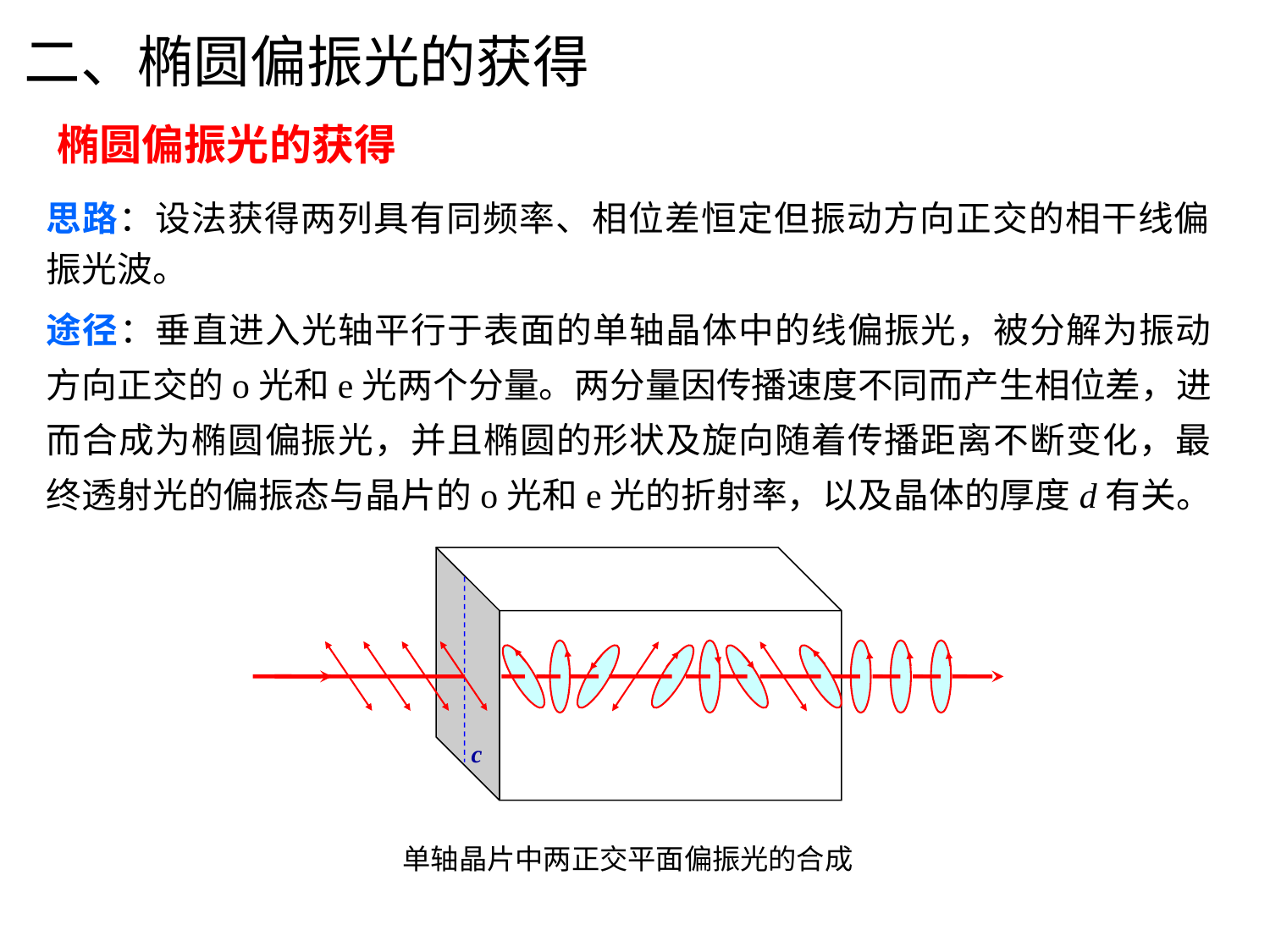

# 二、椭圆偏振光的获得
椭圆偏振光的获得
思路：设法获得两列具有同频率、相位差恒定但振动方向正交的相干线偏振光波。
途径：垂直进入光轴平行于表面的单轴晶体中的线偏振光，被分解为振动方向正交的o光和e光两个分量。两分量因传播速度不同而产生相位差，进而合成为椭圆偏振光，并且椭圆的形状及旋向随着传播距离不断变化，最终透射光的偏振态与晶片的o光和e光的折射率，以及晶体的厚度d有关。

c
单轴晶片中两正交平面偏振光的合成